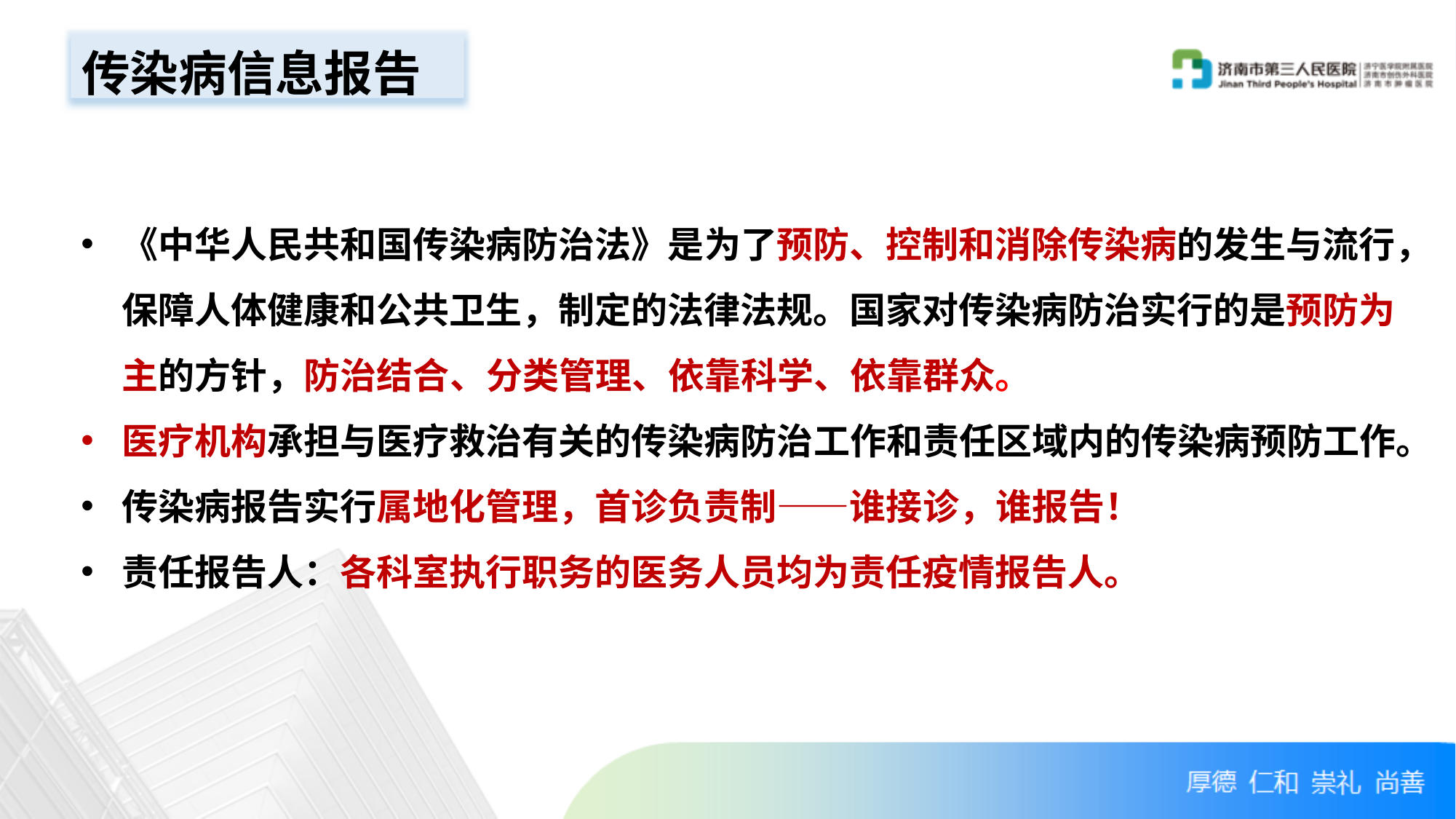

传染病信息报告
《中华人民共和国传染病防治法》是为了预防、控制和消除传染病的发生与流行，保障人体健康和公共卫生，制定的法律法规。国家对传染病防治实行的是预防为主的方针，防治结合、分类管理、依靠科学、依靠群众。
医疗机构承担与医疗救治有关的传染病防治工作和责任区域内的传染病预防工作。
传染病报告实行属地化管理，首诊负责制——谁接诊，谁报告！
责任报告人：各科室执行职务的医务人员均为责任疫情报告人。